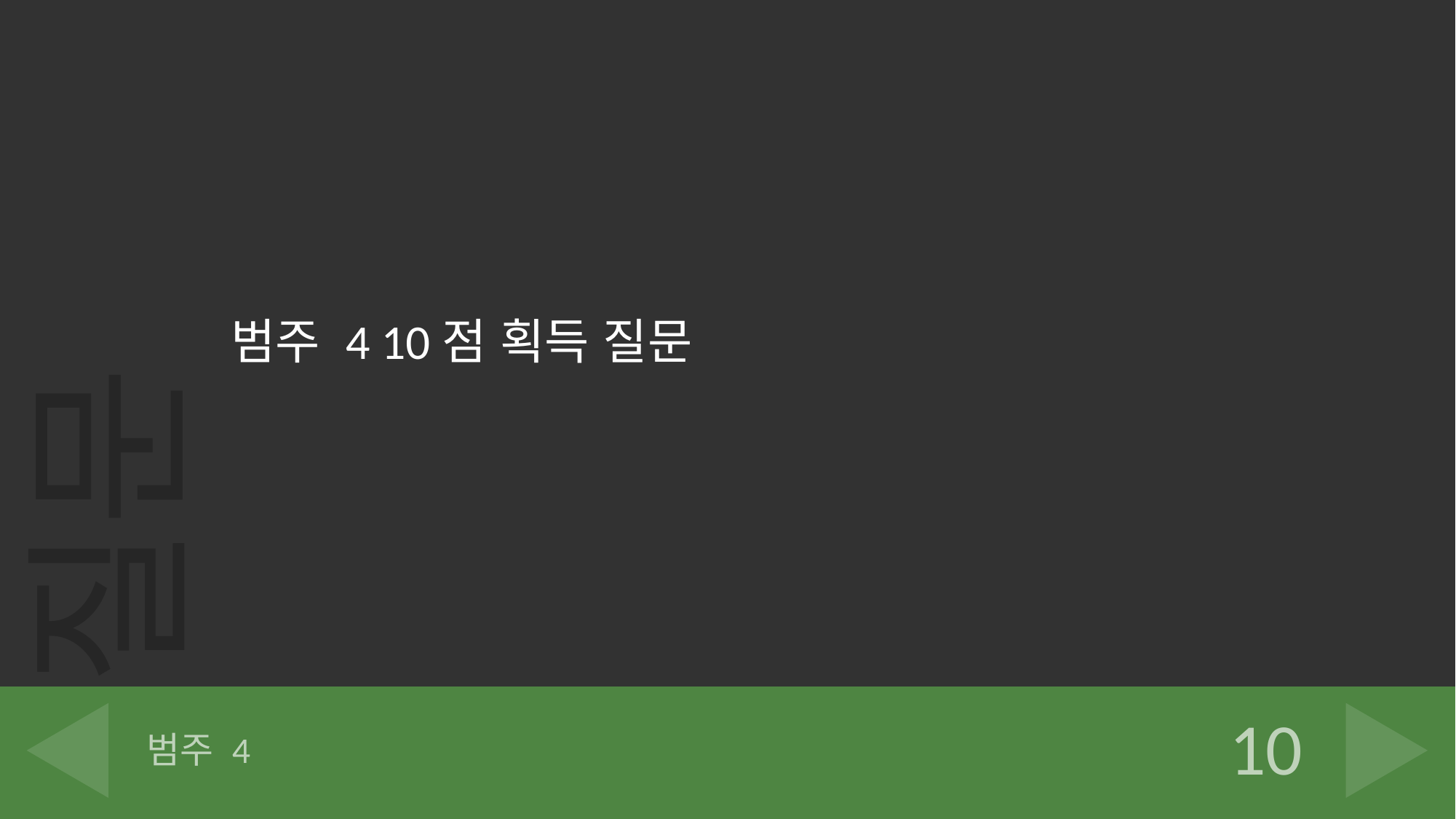

범주 4 10점 획득 질문
# 범주 4
10